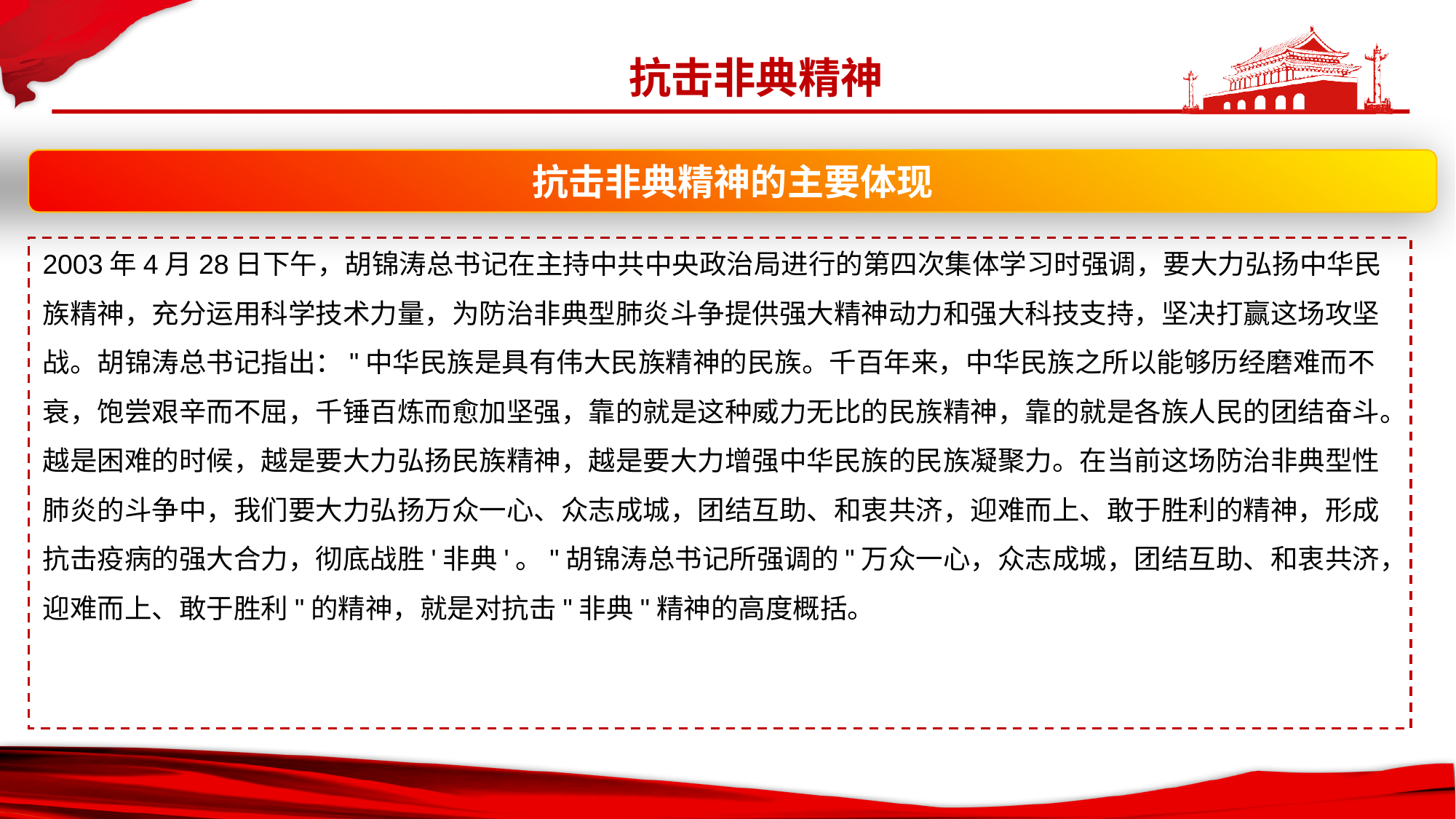

抗击非典精神
抗击非典精神的主要体现
2003年4月28日下午，胡锦涛总书记在主持中共中央政治局进行的第四次集体学习时强调，要大力弘扬中华民族精神，充分运用科学技术力量，为防治非典型肺炎斗争提供强大精神动力和强大科技支持，坚决打赢这场攻坚战。胡锦涛总书记指出："中华民族是具有伟大民族精神的民族。千百年来，中华民族之所以能够历经磨难而不衰，饱尝艰辛而不屈，千锤百炼而愈加坚强，靠的就是这种威力无比的民族精神，靠的就是各族人民的团结奋斗。越是困难的时候，越是要大力弘扬民族精神，越是要大力增强中华民族的民族凝聚力。在当前这场防治非典型性肺炎的斗争中，我们要大力弘扬万众一心、众志成城，团结互助、和衷共济，迎难而上、敢于胜利的精神，形成抗击疫病的强大合力，彻底战胜'非典'。"胡锦涛总书记所强调的"万众一心，众志成城，团结互助、和衷共济，迎难而上、敢于胜利"的精神，就是对抗击"非典"精神的高度概括。